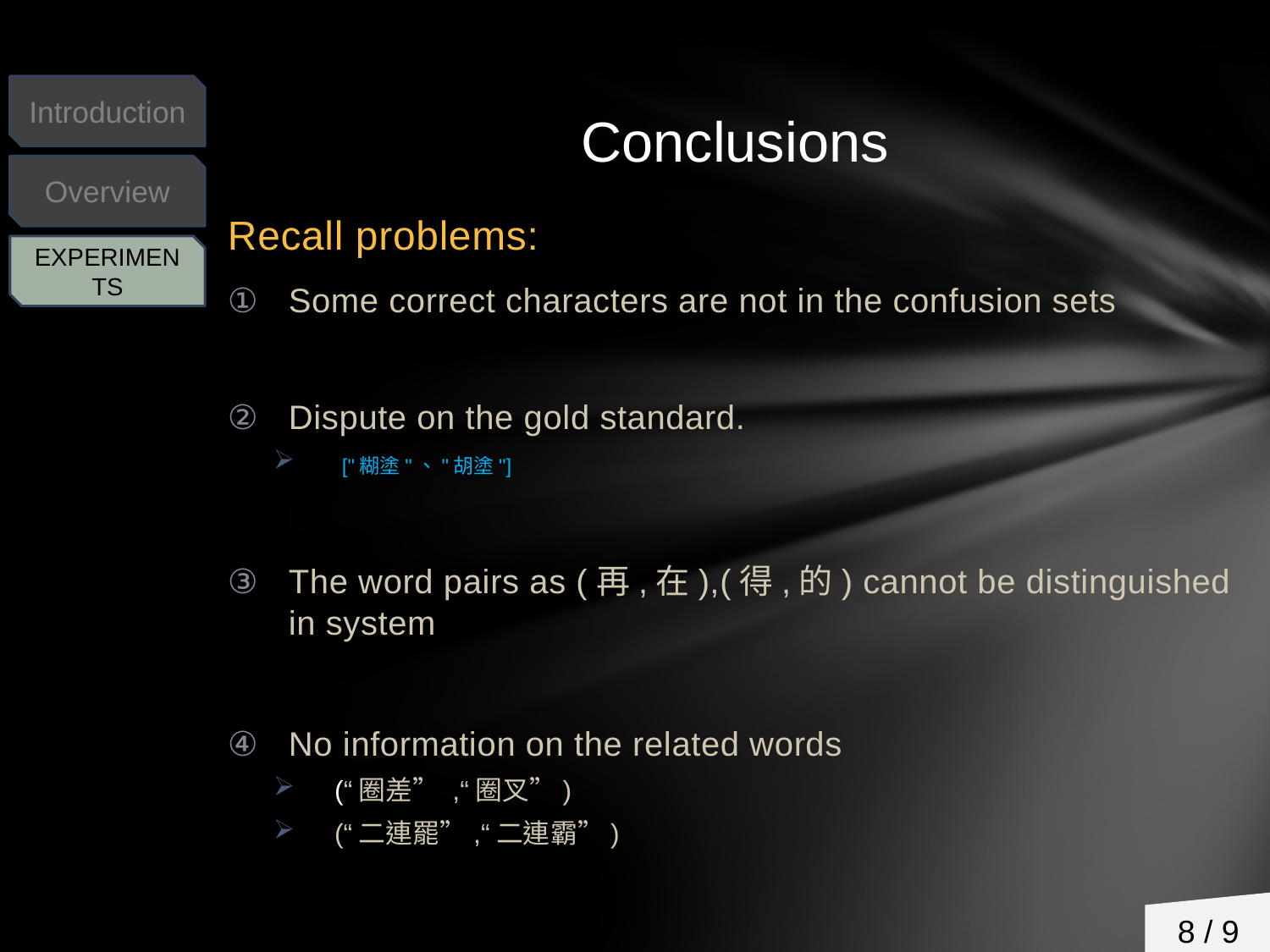

# Conclusions
Introduction
Overview
Recall problems:
Some correct characters are not in the confusion sets

Dispute on the gold standard.
 ["糊塗"、"胡塗"]

The word pairs as (再,在),(得,的) cannot be distinguished in system

No information on the related words
(“圈差” ,“圈叉”)
(“二連罷”,“二連霸”)

EXPERIMENTS
8 / 9